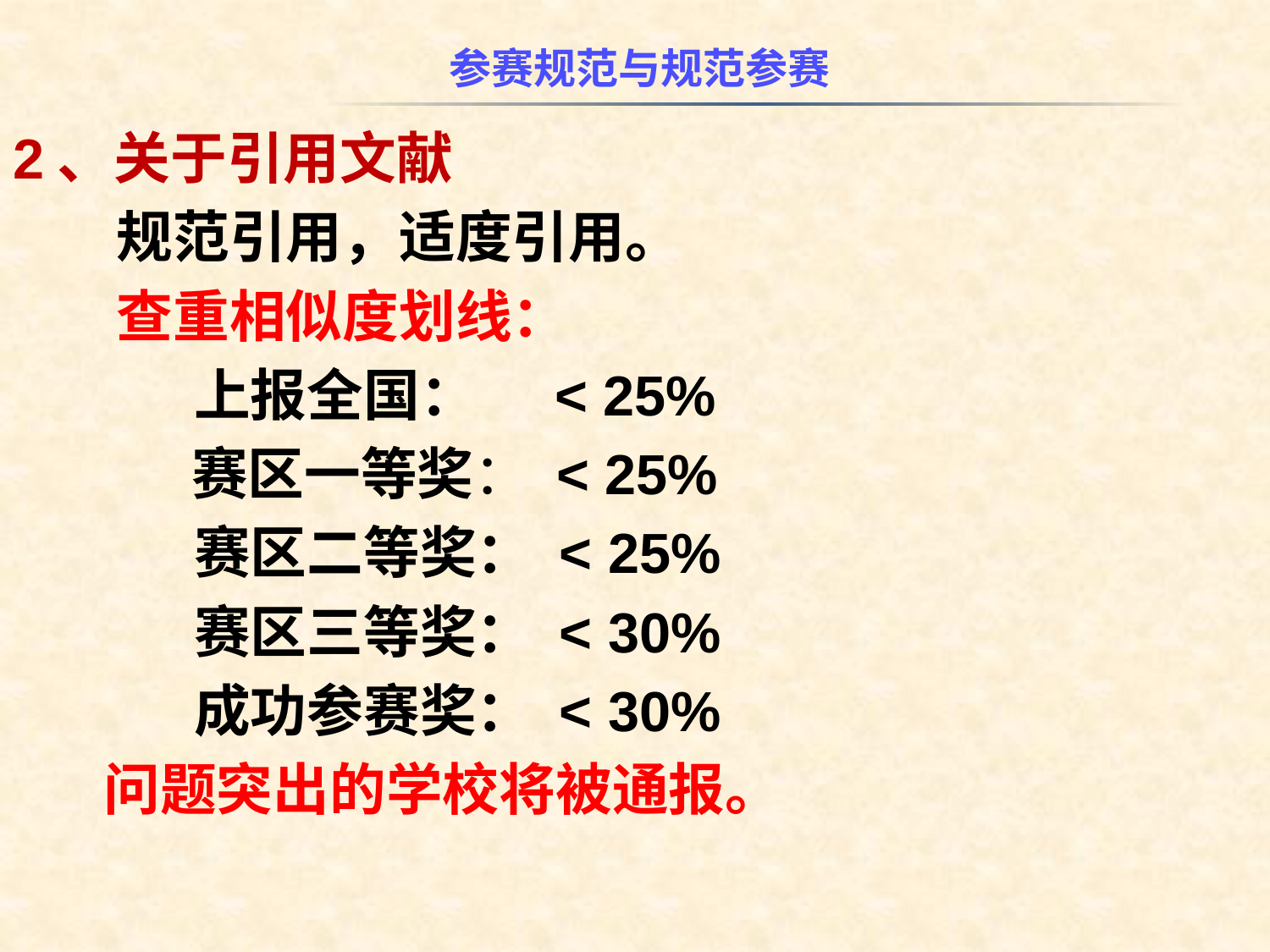

2、关于引用文献
       规范引用，适度引用。
       查重相似度划线：
             上报全国：     < 25%
             赛区一等奖： < 25%
             赛区二等奖： < 25%
             赛区三等奖： < 30%
             成功参赛奖： < 30%
      问题突出的学校将被通报。